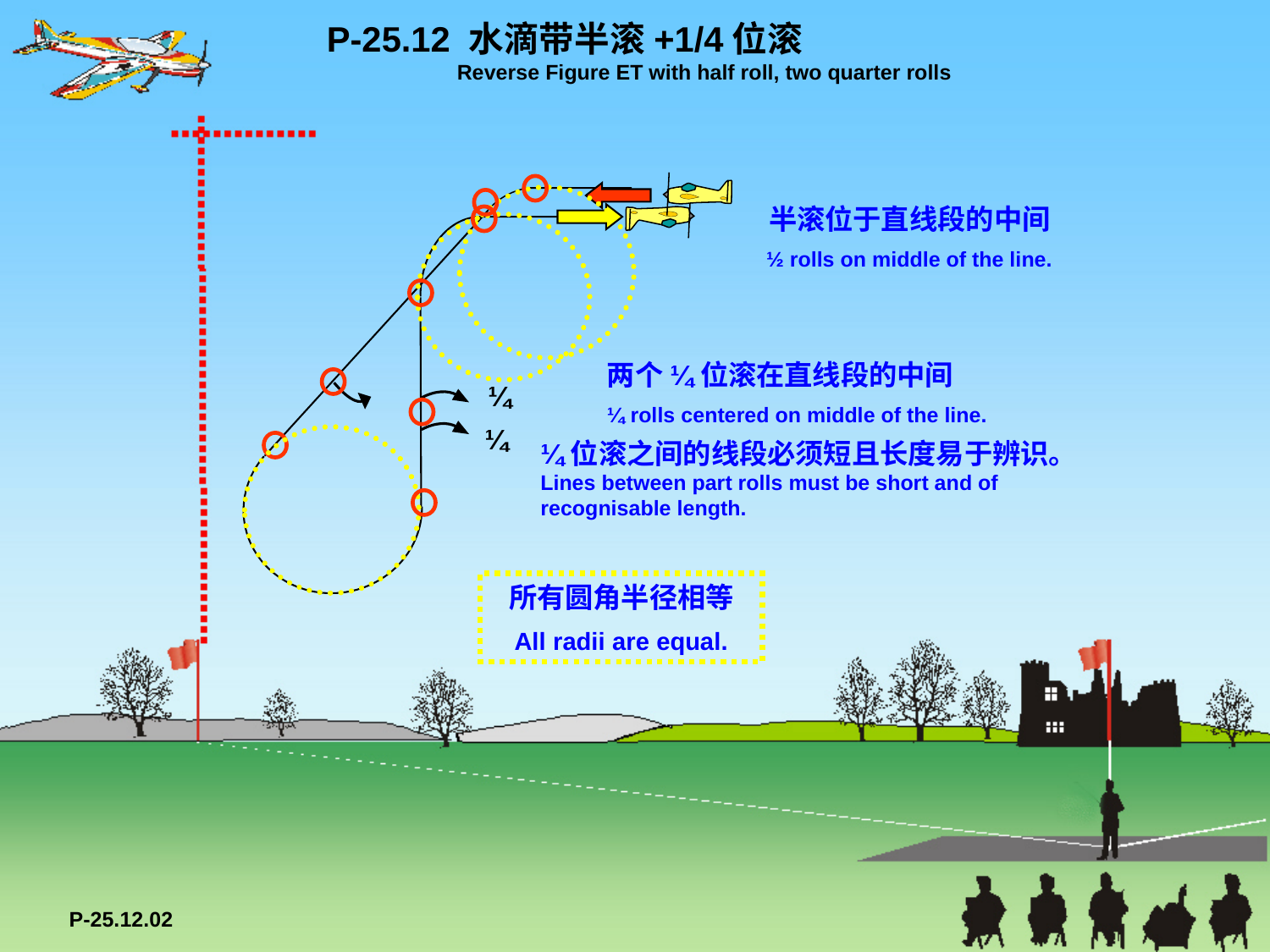

P-25.12 水滴带半滚+1/4位滚
                      Reverse Figure ET with half roll, two quarter rolls

半滚位于直线段的中间
½ rolls on middle of the line.

两个¼位滚在直线段的中间
¼ rolls centered on middle of the line.

¼

¼

¼位滚之间的线段必须短且长度易于辨识。
Lines between part rolls must be short and of recognisable length.

所有圆角半径相等
All radii are equal.
P-25.12.02